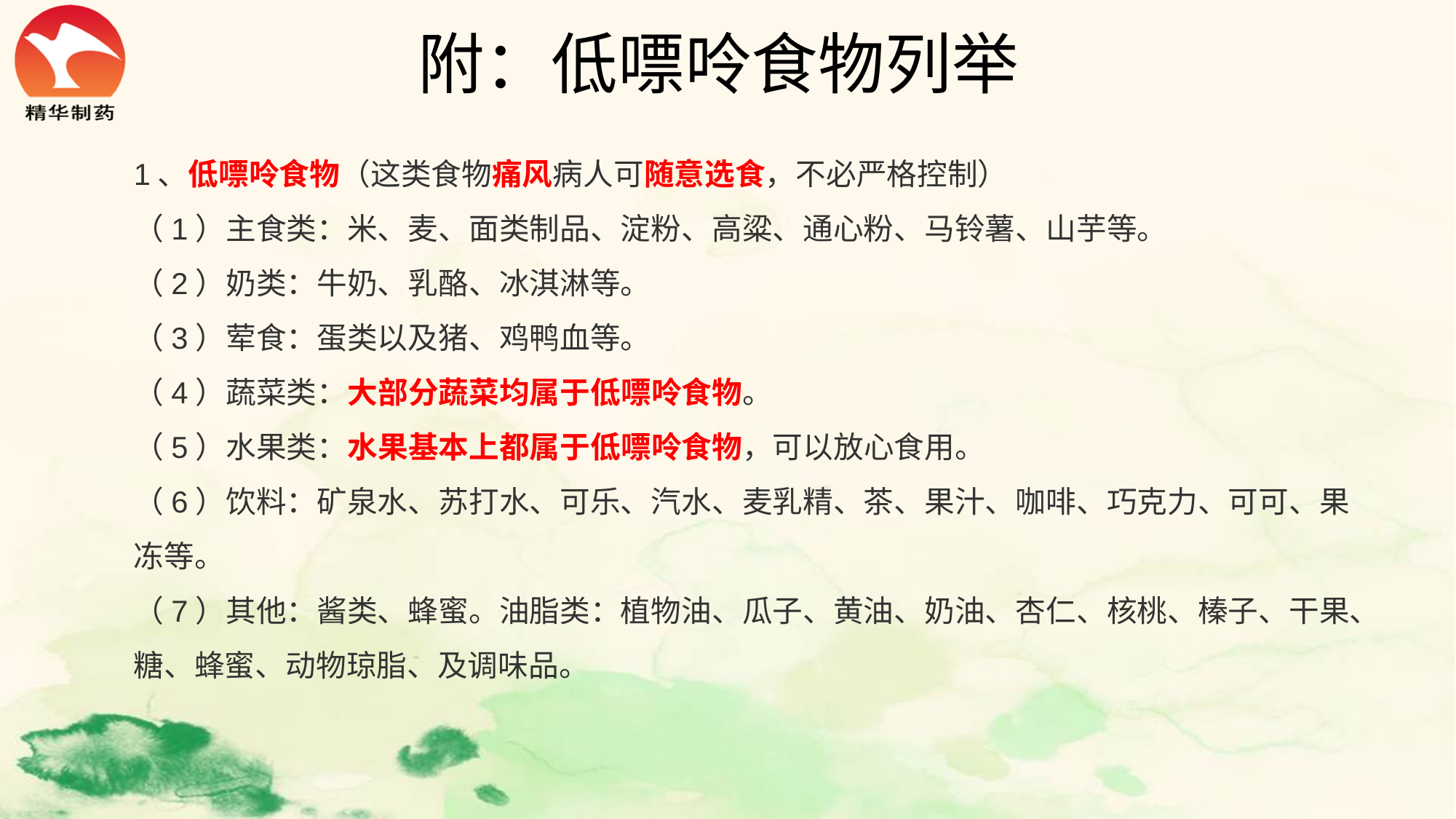

# 附：低嘌呤食物列举
1、低嘌呤食物（这类食物痛风病人可随意选食，不必严格控制）
（1）主食类：米、麦、面类制品、淀粉、高粱、通心粉、马铃薯、山芋等。
（2）奶类：牛奶、乳酪、冰淇淋等。
（3）荤食：蛋类以及猪、鸡鸭血等。
（4）蔬菜类：大部分蔬菜均属于低嘌呤食物。
（5）水果类：水果基本上都属于低嘌呤食物，可以放心食用。
（6）饮料：矿泉水、苏打水、可乐、汽水、麦乳精、茶、果汁、咖啡、巧克力、可可、果冻等。
（7）其他：酱类、蜂蜜。油脂类：植物油、瓜子、黄油、奶油、杏仁、核桃、榛子、干果、糖、蜂蜜、动物琼脂、及调味品。